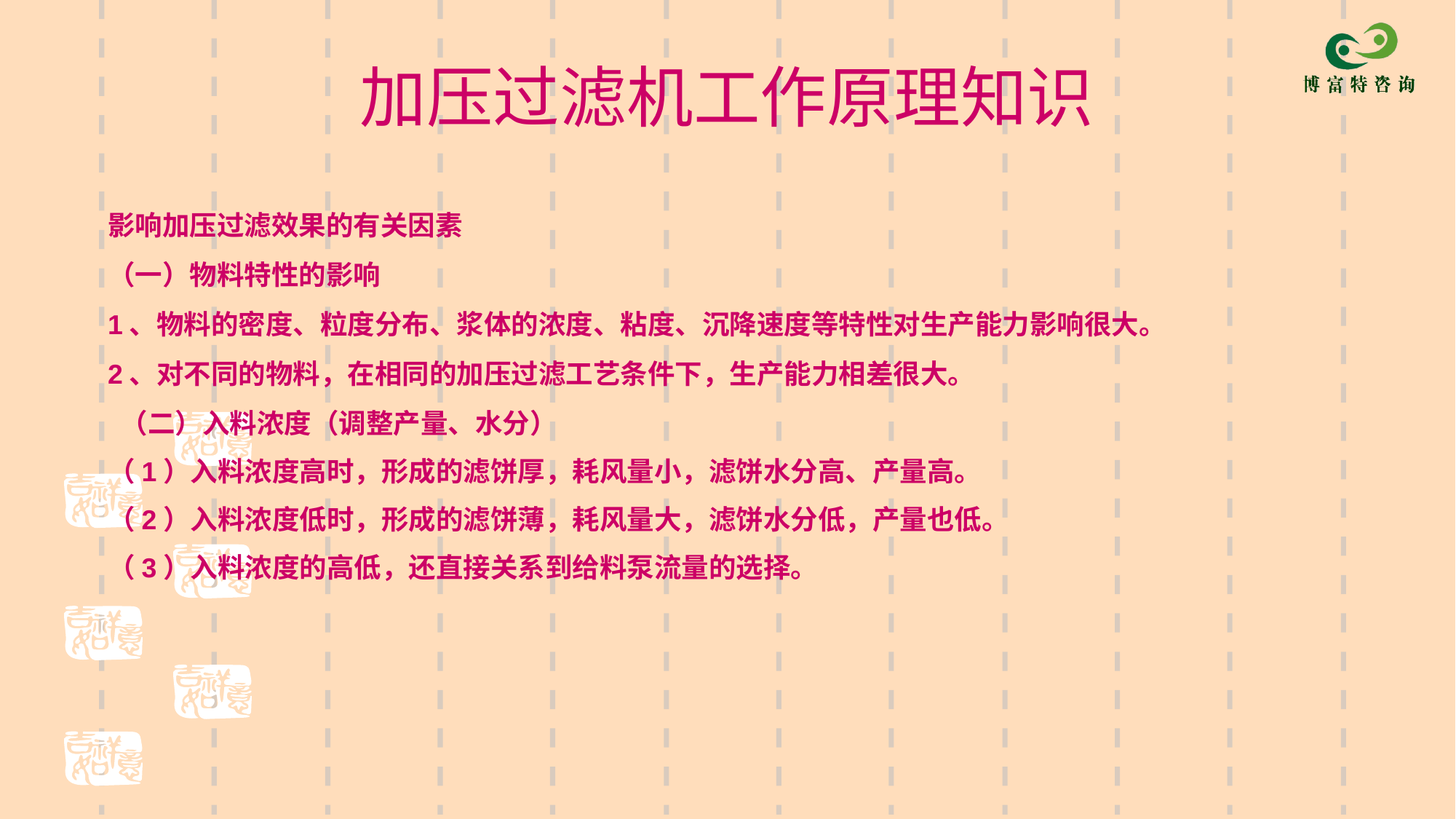

# 加压过滤机工作原理知识
影响加压过滤效果的有关因素
（一）物料特性的影响
1、物料的密度、粒度分布、浆体的浓度、粘度、沉降速度等特性对生产能力影响很大。
2、对不同的物料，在相同的加压过滤工艺条件下，生产能力相差很大。
 （二）入料浓度（调整产量、水分）
（1）入料浓度高时，形成的滤饼厚，耗风量小，滤饼水分高、产量高。
（2）入料浓度低时，形成的滤饼薄，耗风量大，滤饼水分低，产量也低。
（3）入料浓度的高低，还直接关系到给料泵流量的选择。